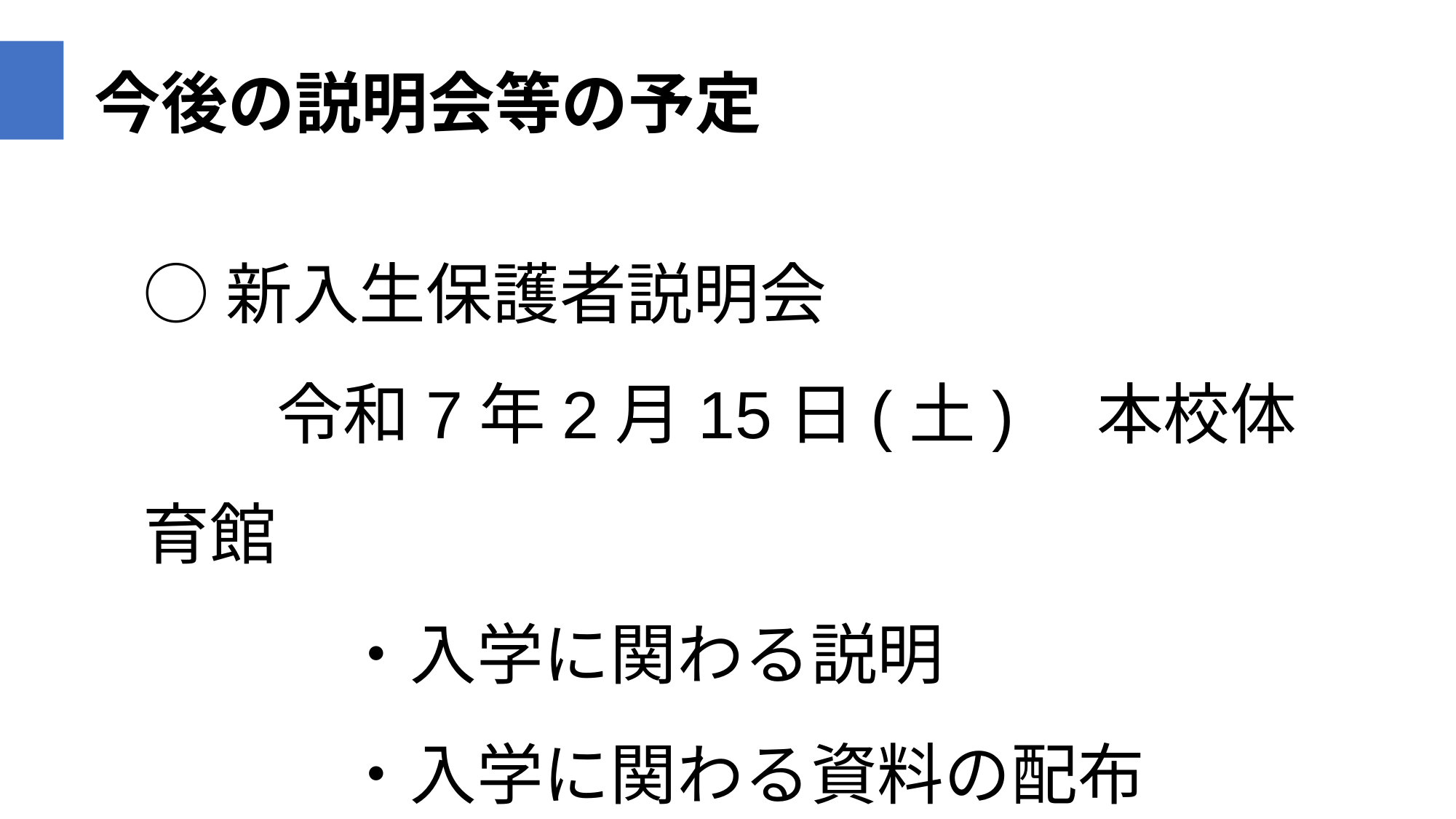

今後の説明会等の予定
○新入生保護者説明会
　　令和7年2月15日(土)　本校体育館
　　　・入学に関わる説明
　　　・入学に関わる資料の配布